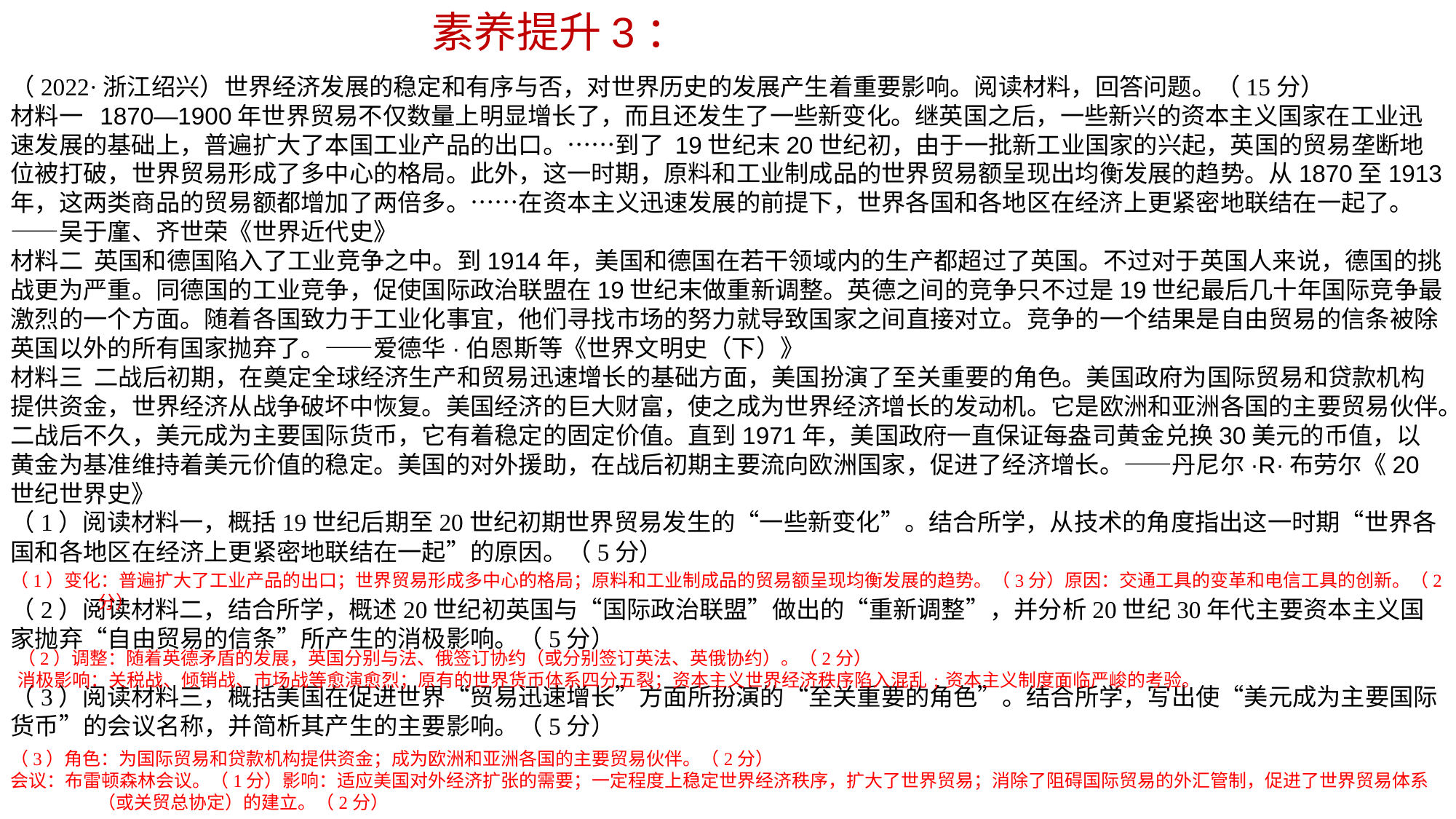

素养提升3：
（2022·浙江绍兴）世界经济发展的稳定和有序与否，对世界历史的发展产生着重要影响。阅读材料，回答问题。（15分）材料一  1870—1900年世界贸易不仅数量上明显增长了，而且还发生了一些新变化。继英国之后，一些新兴的资本主义国家在工业迅速发展的基础上，普遍扩大了本国工业产品的出口。……到了 19世纪末20世纪初，由于一批新工业国家的兴起，英国的贸易垄断地位被打破，世界贸易形成了多中心的格局。此外，这一时期，原料和工业制成品的世界贸易额呈现出均衡发展的趋势。从1870至1913年，这两类商品的贸易额都增加了两倍多。……在资本主义迅速发展的前提下，世界各国和各地区在经济上更紧密地联结在一起了。——吴于廑、齐世荣《世界近代史》
材料二  英国和德国陷入了工业竞争之中。到1914年，美国和德国在若干领域内的生产都超过了英国。不过对于英国人来说，德国的挑战更为严重。同德国的工业竞争，促使国际政治联盟在19世纪末做重新调整。英德之间的竞争只不过是19世纪最后几十年国际竞争最激烈的一个方面。随着各国致力于工业化事宜，他们寻找市场的努力就导致国家之间直接对立。竞争的一个结果是自由贸易的信条被除英国以外的所有国家抛弃了。——爱德华·伯恩斯等《世界文明史（下）》
材料三  二战后初期，在奠定全球经济生产和贸易迅速增长的基础方面，美国扮演了至关重要的角色。美国政府为国际贸易和贷款机构提供资金，世界经济从战争破坏中恢复。美国经济的巨大财富，使之成为世界经济增长的发动机。它是欧洲和亚洲各国的主要贸易伙伴。二战后不久，美元成为主要国际货币，它有着稳定的固定价值。直到1971年，美国政府一直保证每盎司黄金兑换30美元的币值，以黄金为基准维持着美元价值的稳定。美国的对外援助，在战后初期主要流向欧洲国家，促进了经济增长。——丹尼尔·R·布劳尔《20世纪世界史》
（1）阅读材料一，概括19世纪后期至20世纪初期世界贸易发生的“一些新变化”。结合所学，从技术的角度指出这一时期“世界各国和各地区在经济上更紧密地联结在一起”的原因。（5分） （2）阅读材料二，结合所学，概述20世纪初英国与“国际政治联盟”做出的“重新调整”，并分析20世纪30年代主要资本主义国家抛弃“自由贸易的信条”所产生的消极影响。（5分） （3）阅读材料三，概括美国在促进世界“贸易迅速增长”方面所扮演的“至关重要的角色”。结合所学，写出使“美元成为主要国际货币”的会议名称，并简析其产生的主要影响。（5分）
（1）变化：普遍扩大了工业产品的出口；世界贸易形成多中心的格局；原料和工业制成品的贸易额呈现均衡发展的趋势。（3分）原因：交通工具的变革和电信工具的创新。（2分）
（2）调整：随着英德矛盾的发展，英国分别与法、俄签订协约（或分别签订英法、英俄协约）。（2分）
消极影响：关税战、倾销战、市场战等愈演愈烈；原有的世界货币体系四分五裂；资本主义世界经济秩序陷入混乱﹔资本主义制度面临严峻的考验。
（3）角色：为国际贸易和贷款机构提供资金；成为欧洲和亚洲各国的主要贸易伙伴。（2分）
会议：布雷顿森林会议。（1分）影响：适应美国对外经济扩张的需要；一定程度上稳定世界经济秩序，扩大了世界贸易；消除了阻碍国际贸易的外汇管制，促进了世界贸易体系（或关贸总协定）的建立。（2分）